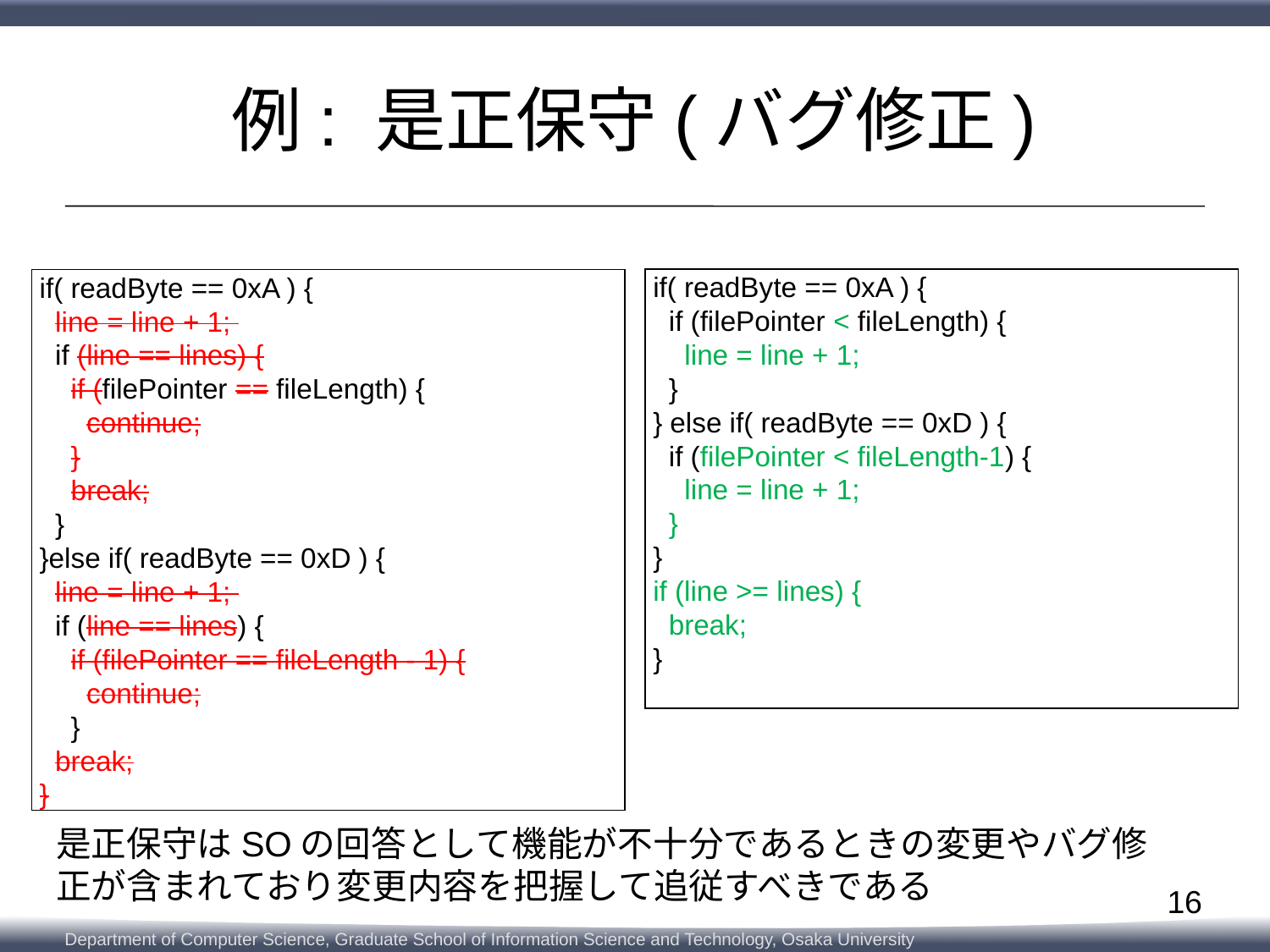

# 例: 是正保守(バグ修正)
 if( readByte == 0xA ) {
   line = line + 1;
   if (line == lines) {
     if (filePointer == fileLength) {
       continue;
     }
     break;
   }
 }else if( readByte == 0xD ) {
   line = line + 1;
   if (line == lines) {
     if (filePointer == fileLength - 1) {
       continue;
     }
   break;
 }
 if( readByte == 0xA ) {
   if (filePointer < fileLength) {
     line = line + 1;
   }
 } else if( readByte == 0xD ) {
   if (filePointer < fileLength-1) {
     line = line + 1;
   }
 }
 if (line >= lines) {
   break;
 }
是正保守はSOの回答として機能が不十分であるときの変更やバグ修正が含まれており変更内容を把握して追従すべきである
16